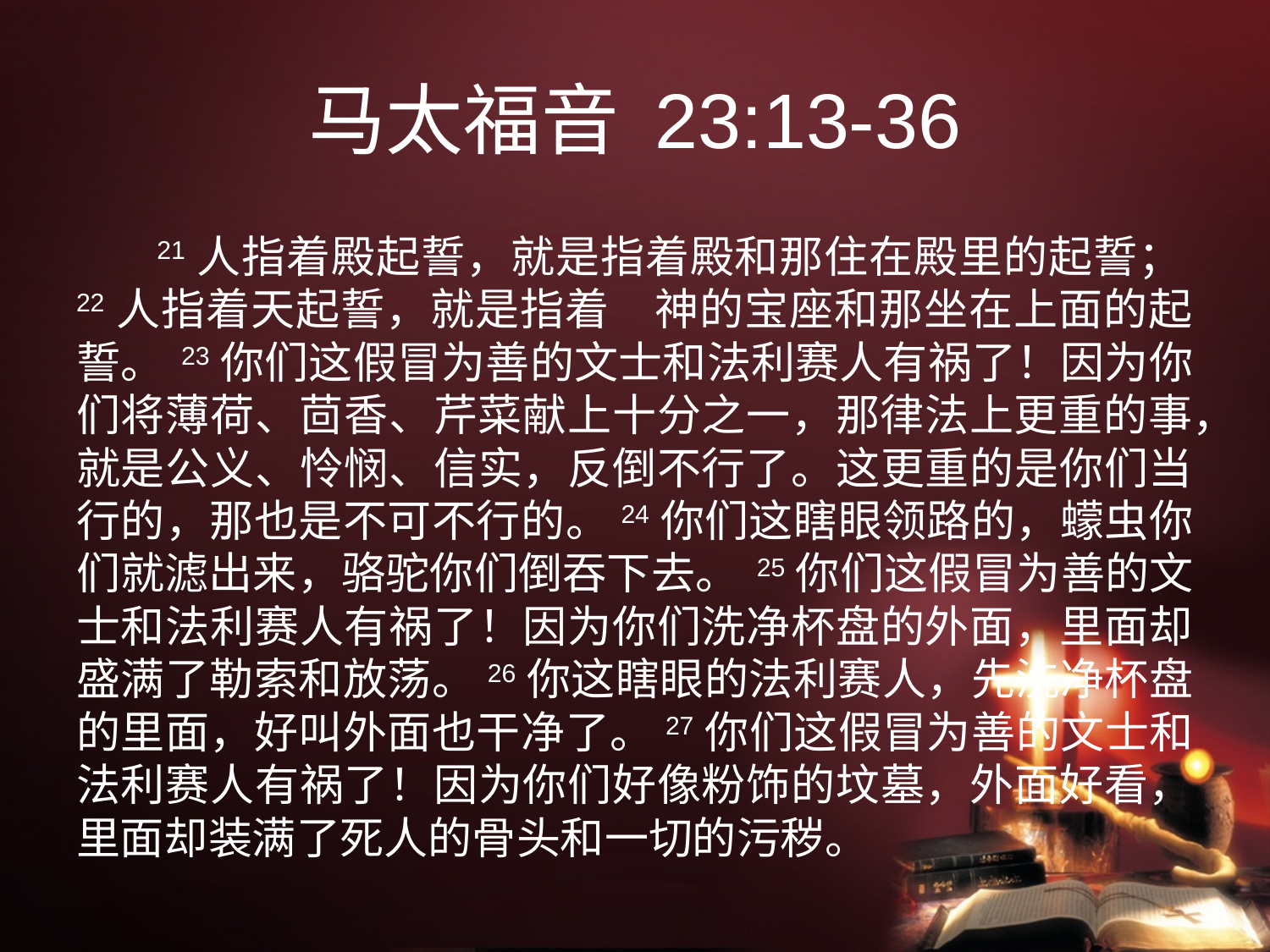

# 马太福音 23:13-36
          21人指着殿起誓，就是指着殿和那住在殿里的起誓；22人指着天起誓，就是指着　神的宝座和那坐在上面的起誓。 23你们这假冒为善的文士和法利赛人有祸了！因为你们将薄荷、茴香、芹菜献上十分之一，那律法上更重的事，就是公义、怜悯、信实，反倒不行了。这更重的是你们当行的，那也是不可不行的。24你们这瞎眼领路的，蠓虫你们就滤出来，骆驼你们倒吞下去。 25你们这假冒为善的文士和法利赛人有祸了！因为你们洗净杯盘的外面，里面却盛满了勒索和放荡。26你这瞎眼的法利赛人，先洗净杯盘的里面，好叫外面也干净了。27你们这假冒为善的文士和法利赛人有祸了！因为你们好像粉饰的坟墓，外面好看，里面却装满了死人的骨头和一切的污秽。